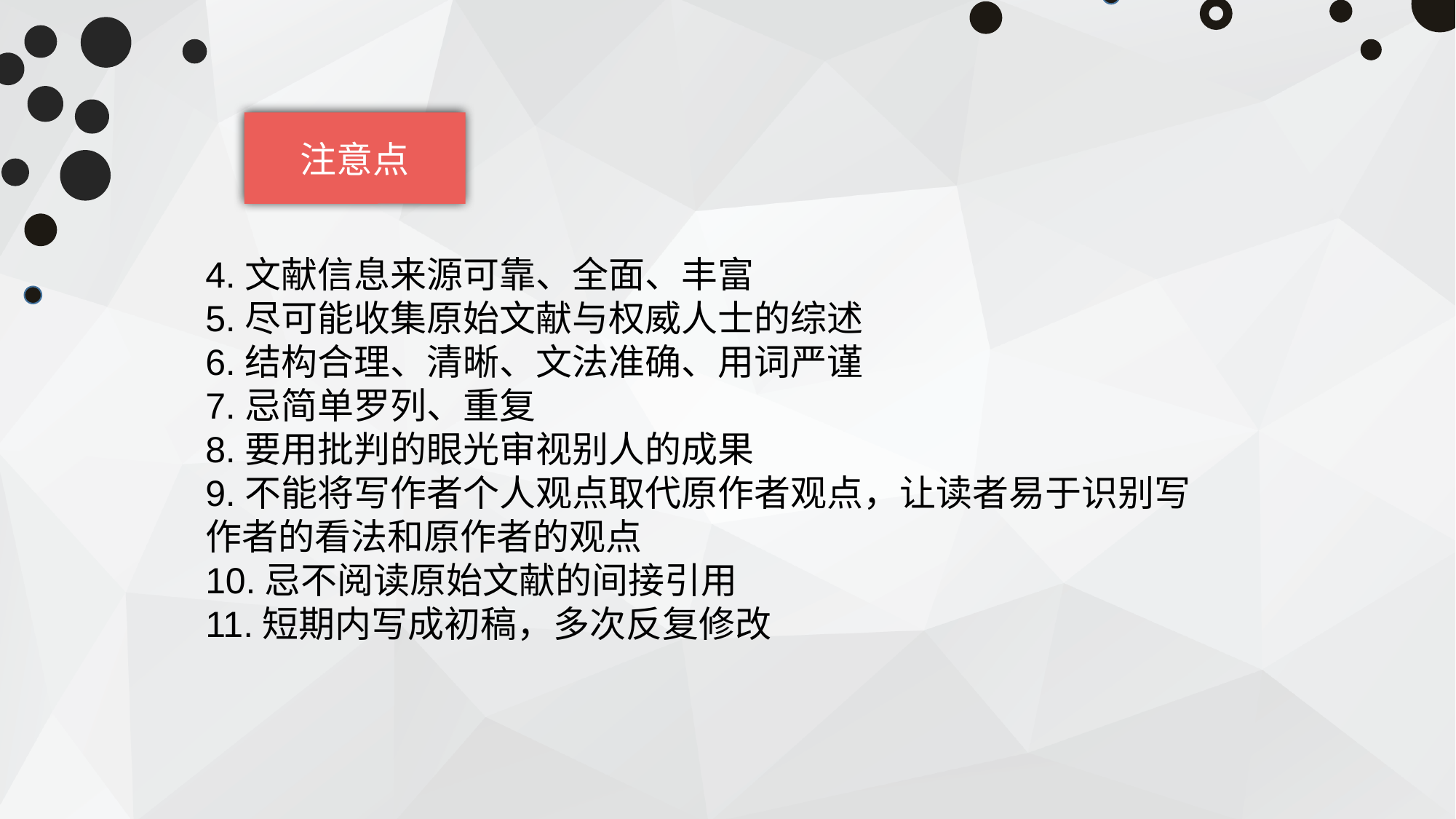

注意点

4.文献信息来源可靠、全面、丰富
5.尽可能收集原始文献与权威人士的综述
6.结构合理、清晰、文法准确、用词严谨
7.忌简单罗列、重复
8.要用批判的眼光审视别人的成果
9.不能将写作者个人观点取代原作者观点，让读者易于识别写作者的看法和原作者的观点
10.忌不阅读原始文献的间接引用
11.短期内写成初稿，多次反复修改